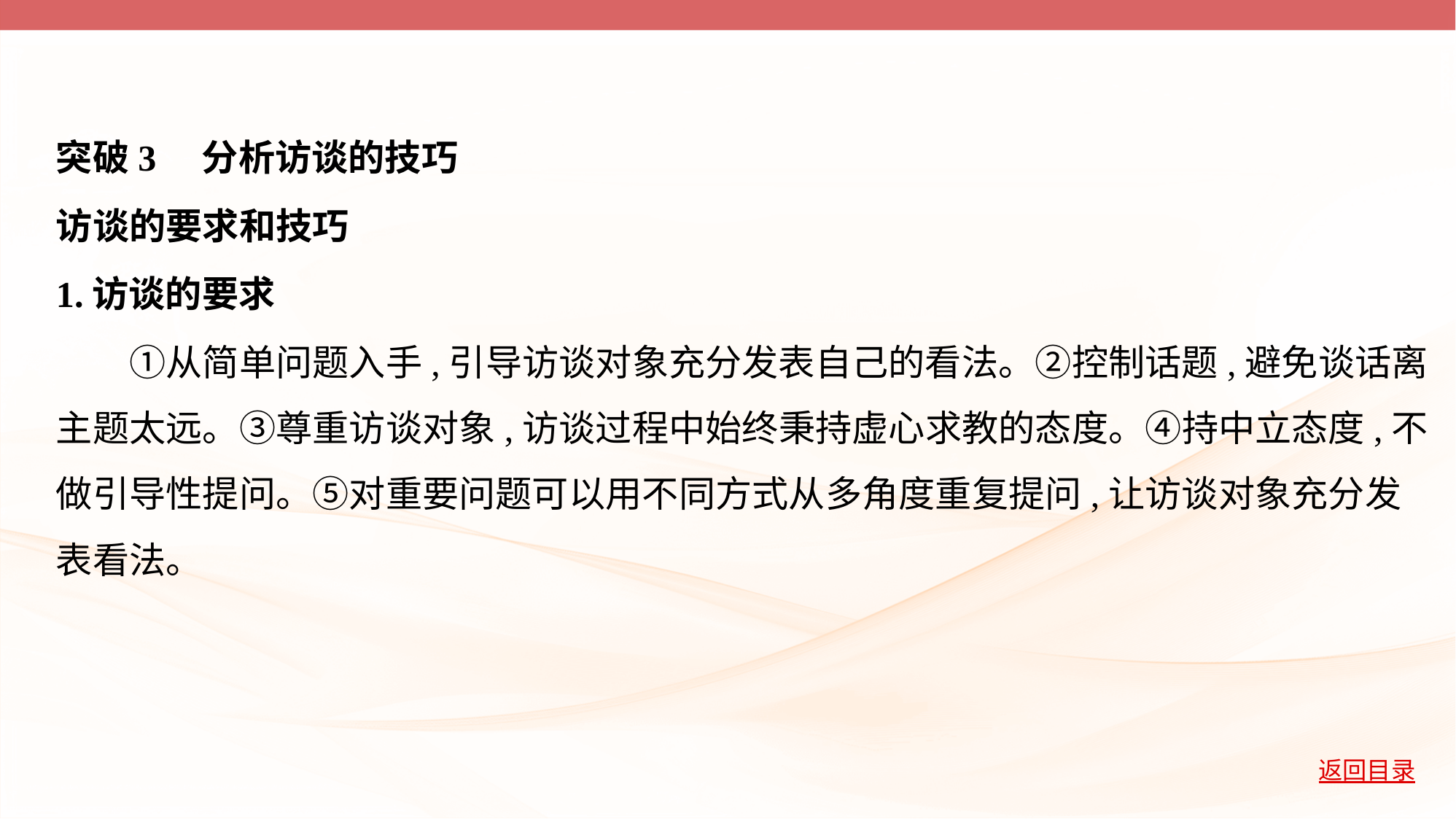

突破3　分析访谈的技巧
访谈的要求和技巧
1.访谈的要求
　　①从简单问题入手,引导访谈对象充分发表自己的看法。②控制话题,避免谈话离
主题太远。③尊重访谈对象,访谈过程中始终秉持虚心求教的态度。④持中立态度,不
做引导性提问。⑤对重要问题可以用不同方式从多角度重复提问,让访谈对象充分发
表看法。